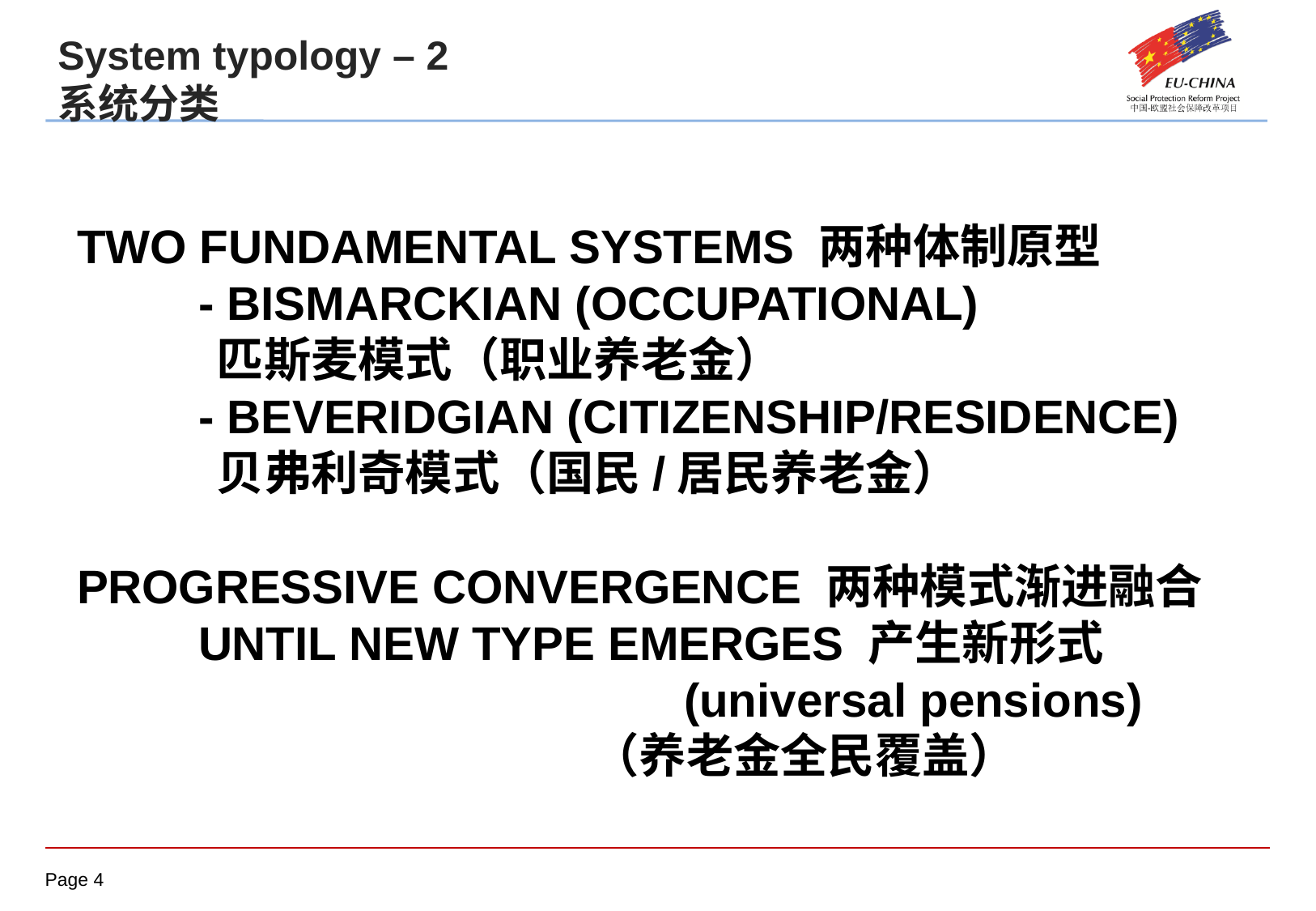

System typology – 2
系统分类
TWO FUNDAMENTAL SYSTEMS 两种体制原型
	- BISMARCKIAN (OCCUPATIONAL)
            匹斯麦模式（职业养老金）
	- BEVERIDGIAN (CITIZENSHIP/RESIDENCE)
            贝弗利奇模式（国民/居民养老金）

PROGRESSIVE CONVERGENCE 两种模式渐进融合
	UNTIL NEW TYPE EMERGES 产生新形式
					(universal pensions)
                                               （养老金全民覆盖）